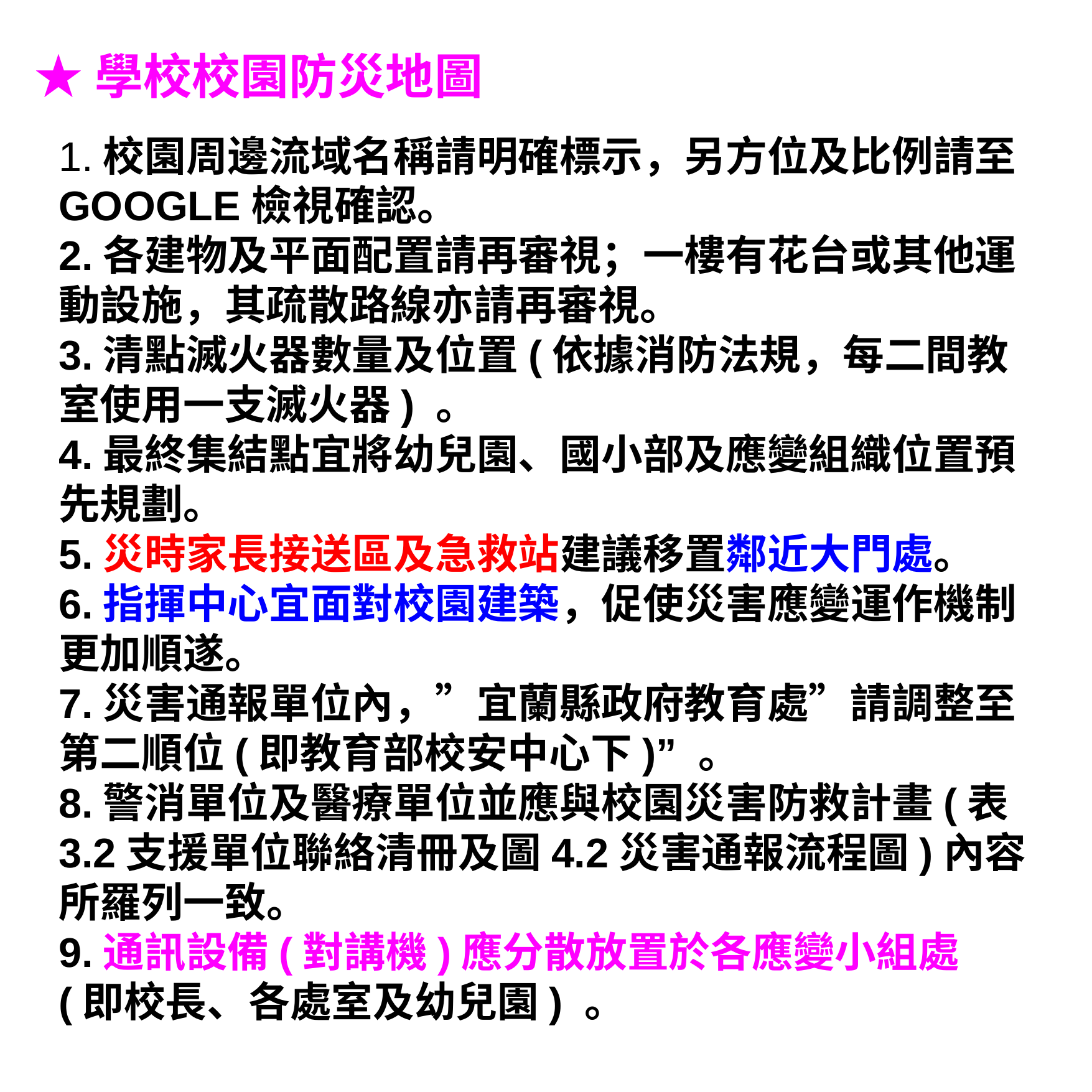

★學校校園防災地圖
1.校園周邊流域名稱請明確標示，另方位及比例請至GOOGLE檢視確認。
2.各建物及平面配置請再審視；一樓有花台或其他運動設施，其疏散路線亦請再審視。
3.清點滅火器數量及位置(依據消防法規，每二間教室使用一支滅火器) 。
4.最終集結點宜將幼兒園、國小部及應變組織位置預先規劃。
5.災時家長接送區及急救站建議移置鄰近大門處。
6.指揮中心宜面對校園建築，促使災害應變運作機制更加順遂。
7.災害通報單位內，”宜蘭縣政府教育處”請調整至第二順位(即教育部校安中心下)” 。
8.警消單位及醫療單位並應與校園災害防救計畫(表3.2支援單位聯絡清冊及圖4.2災害通報流程圖)內容所羅列一致。
9.通訊設備(對講機)應分散放置於各應變小組處(即校長、各處室及幼兒園) 。